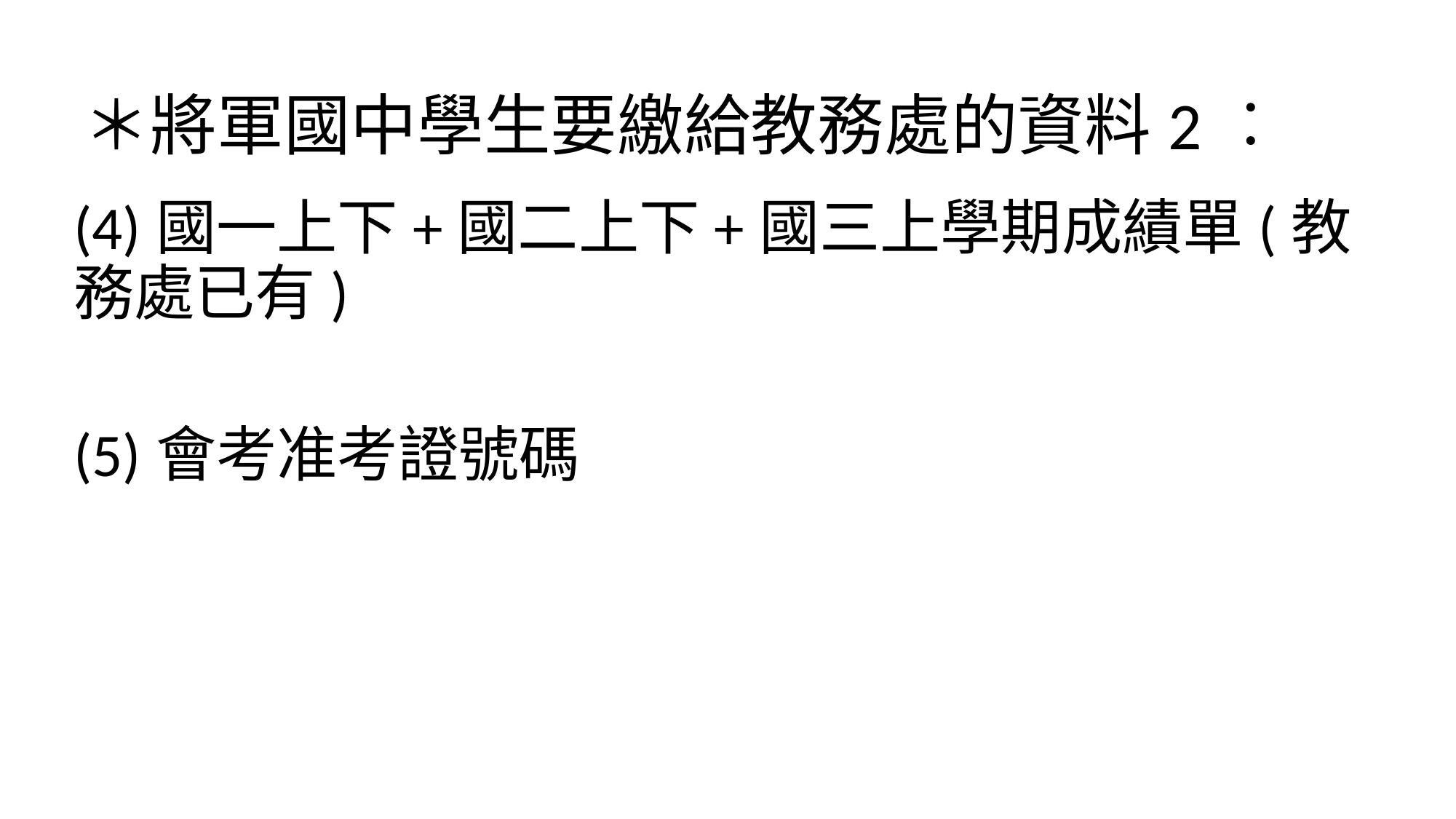

# ＊將軍國中學生要繳給教務處的資料2︰
(4)國一上下+國二上下+國三上學期成績單(教務處已有)

(5)會考准考證號碼